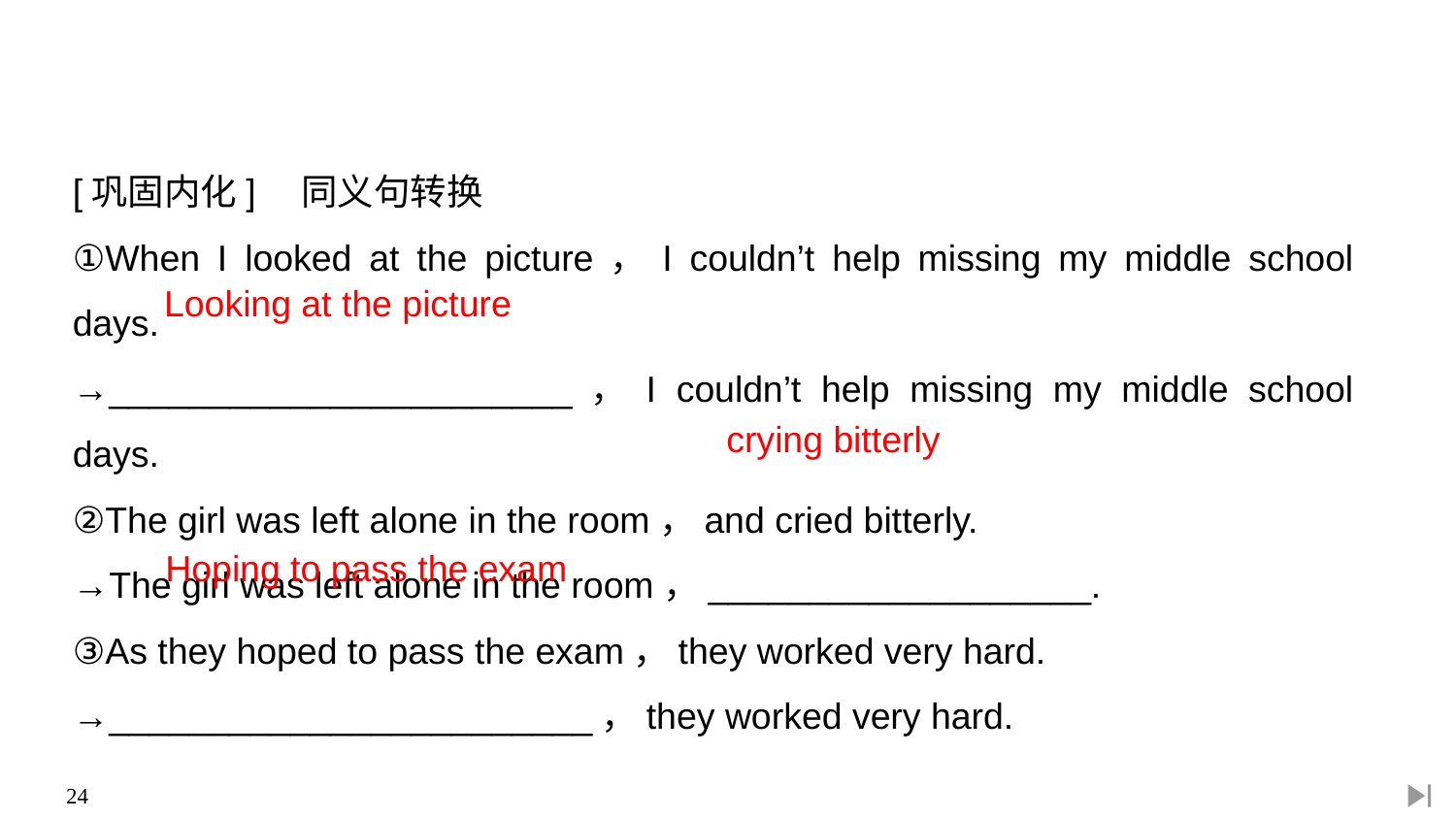

[巩固内化]　同义句转换
①When I looked at the picture，I couldn’t help missing my middle school days.
→_______________________，I couldn’t help missing my middle school days.
②The girl was left alone in the room，and cried bitterly.
→The girl was left alone in the room，___________________.
③As they hoped to pass the exam，they worked very hard.
→________________________，they worked very hard.
Looking at the picture
crying bitterly
Hoping to pass the exam